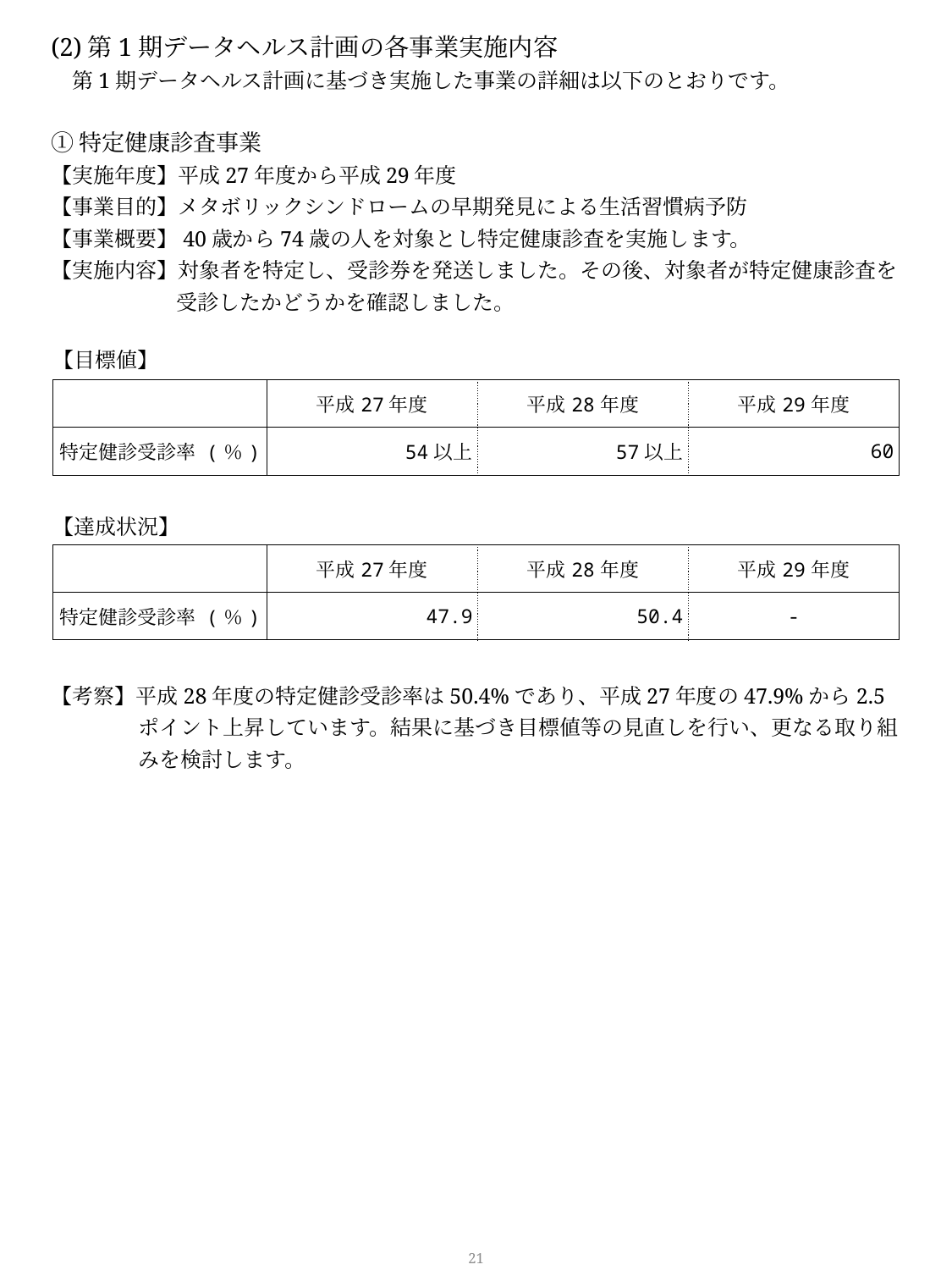

(2)第1期データヘルス計画の各事業実施内容
　第1期データヘルス計画に基づき実施した事業の詳細は以下のとおりです。
①特定健康診査事業
【実施年度】平成27年度から平成29年度
【事業目的】メタボリックシンドロームの早期発見による生活習慣病予防
【事業概要】40歳から74歳の人を対象とし特定健康診査を実施します。
【実施内容】対象者を特定し、受診券を発送しました。その後、対象者が特定健康診査を受診したかどうかを確認しました。
【目標値】
|  | 平成27年度 | 平成28年度 | 平成29年度 |
| --- | --- | --- | --- |
| 特定健診受診率 (％) | 54以上 | 57以上 | 60 |
【達成状況】
|  | 平成27年度 | 平成28年度 | 平成29年度 |
| --- | --- | --- | --- |
| 特定健診受診率 (％) | 47.9 | 50.4 | - |
【考察】平成28年度の特定健診受診率は50.4%であり、平成27年度の47.9%から2.5ポイント上昇しています。結果に基づき目標値等の見直しを行い、更なる取り組みを検討します。
21